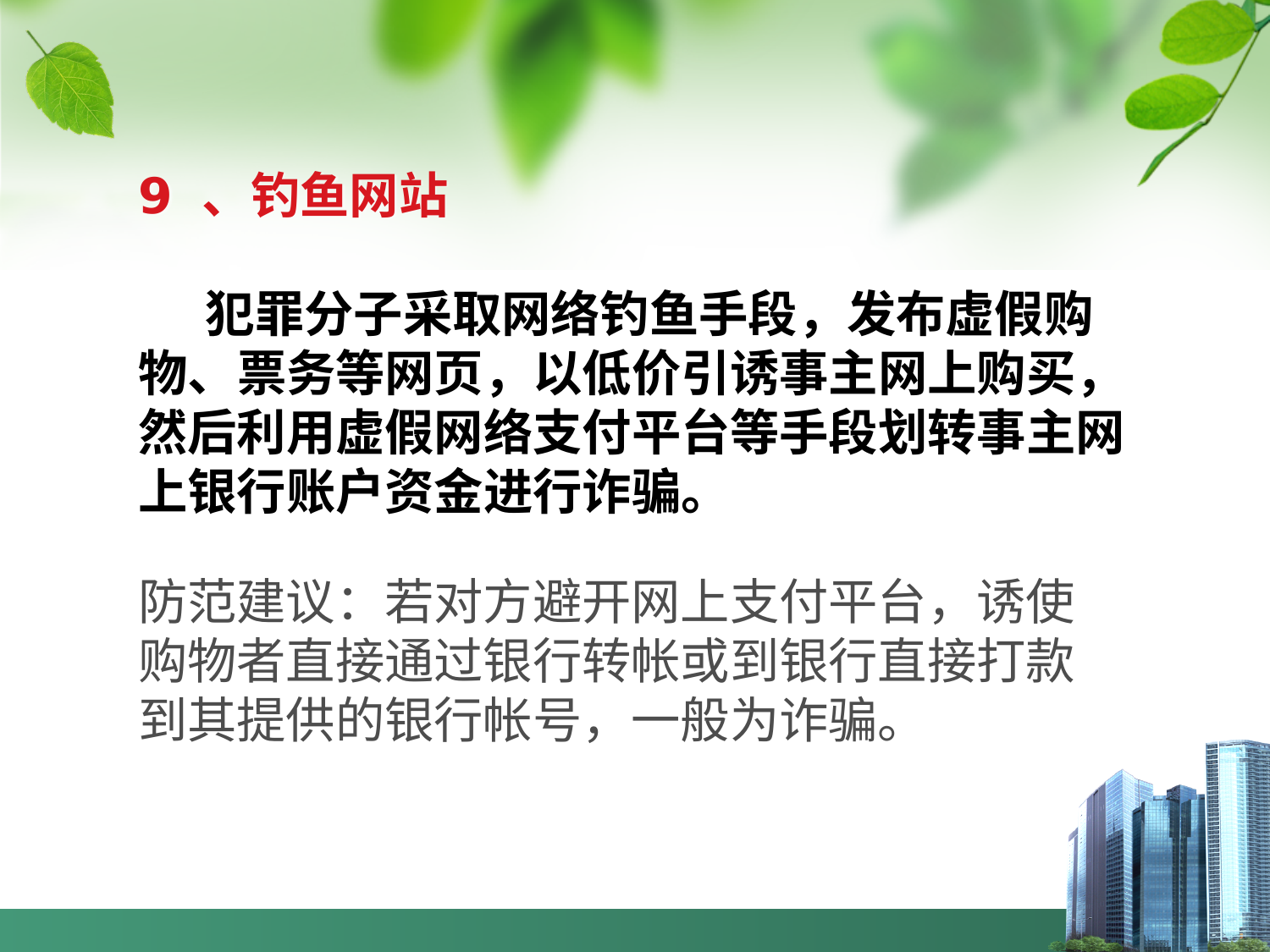

# 9 、钓鱼网站 犯罪分子采取网络钓鱼手段，发布虚假购物、票务等网页，以低价引诱事主网上购买，然后利用虚假网络支付平台等手段划转事主网上银行账户资金进行诈骗。
1
防范建议：若对方避开网上支付平台，诱使购物者直接通过银行转帐或到银行直接打款到其提供的银行帐号，一般为诈骗。
总结一下，有几点四点：